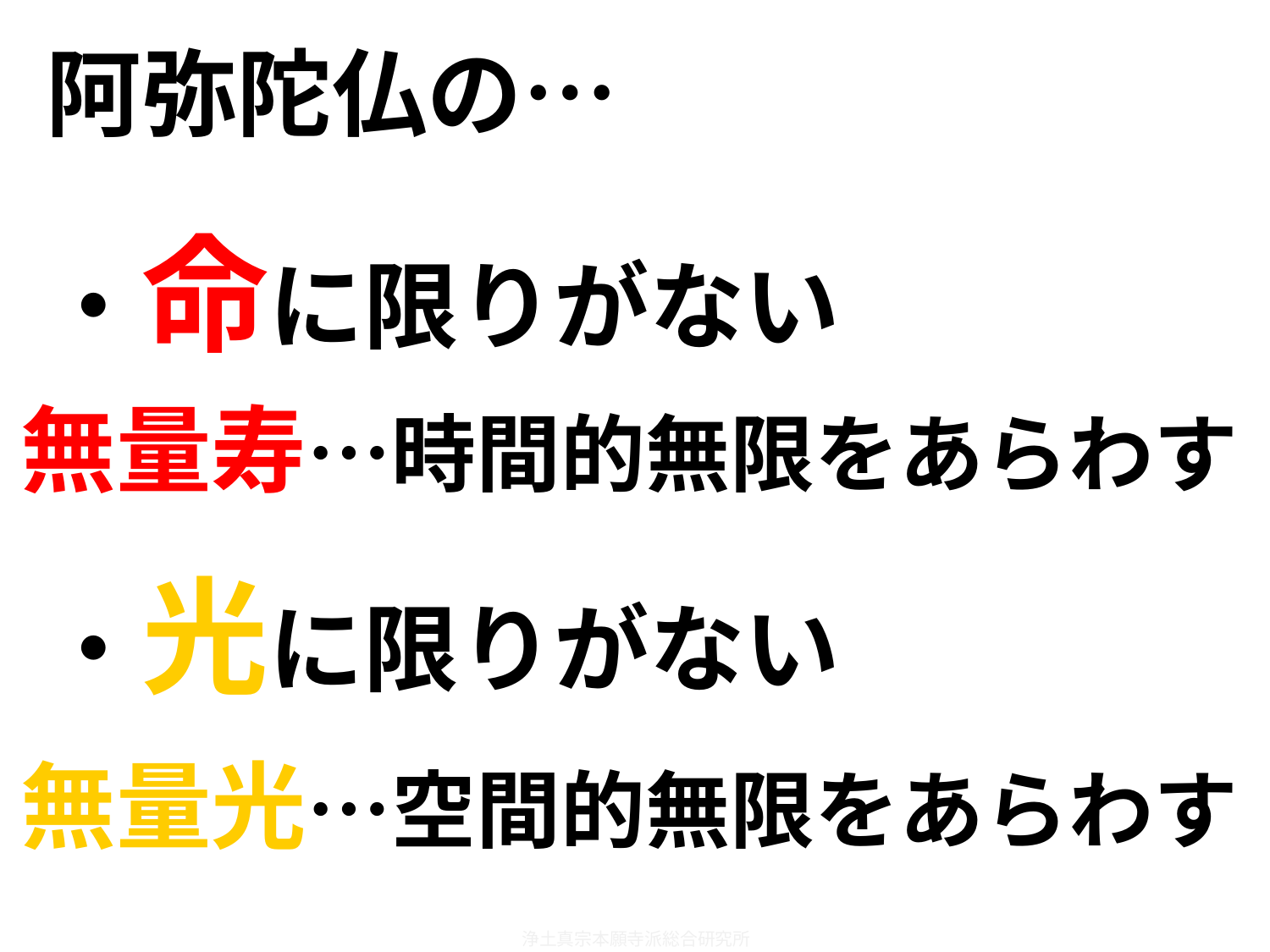

阿弥陀仏の…
・命に限りがない
無量寿…時間的無限をあらわす
・光に限りがない
無量光…空間的無限をあらわす